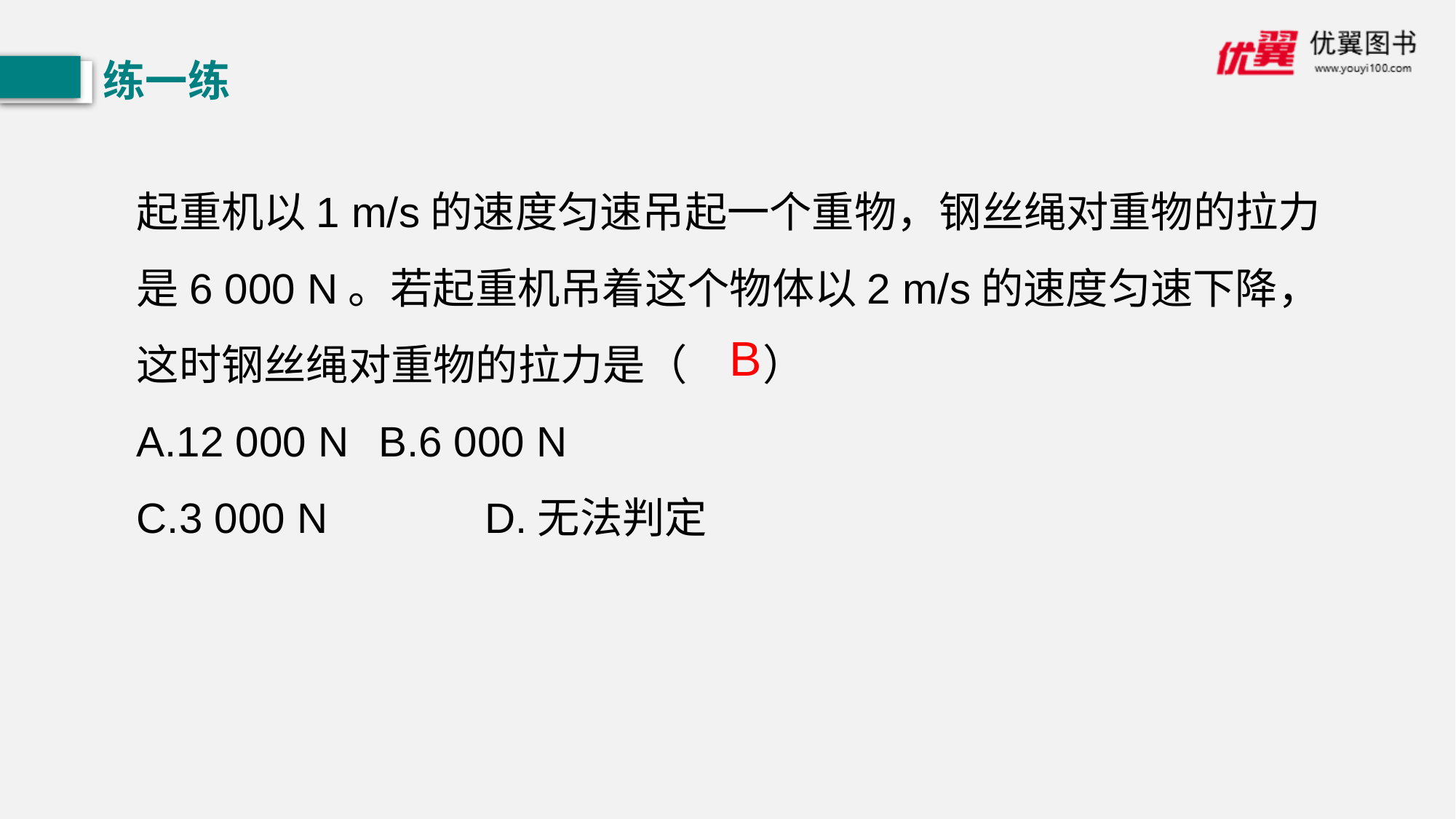

练一练

起重机以1 m/s的速度匀速吊起一个重物，钢丝绳对重物的拉力是6 000 N。若起重机吊着这个物体以2 m/s的速度匀速下降，这时钢丝绳对重物的拉力是（        ）
A.12 000 N	  B.6 000 N
C.3 000 N	           D.无法判定

B